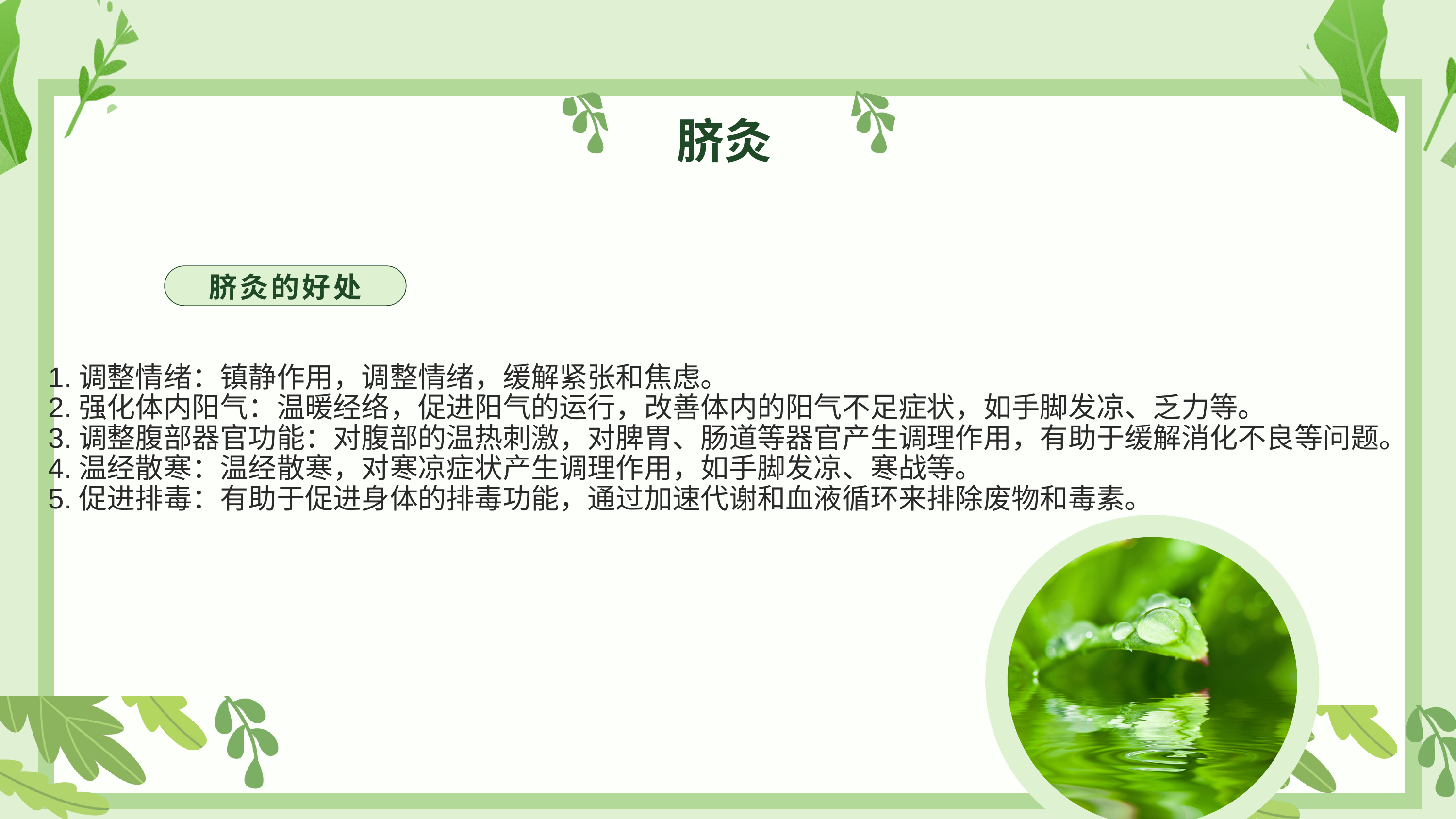

1.调整情绪：镇静作用，调整情绪，缓解紧张和焦虑。
2.强化体内阳气：温暖经络，促进阳气的运行，改善体内的阳气不足症状，如手脚发凉、乏力等。
3.调整腹部器官功能：对腹部的温热刺激，对脾胃、肠道等器官产生调理作用，有助于缓解消化不良等问题。
4.温经散寒：温经散寒，对寒凉症状产生调理作用，如手脚发凉、寒战等。
5.促进排毒：有助于促进身体的排毒功能，通过加速代谢和血液循环来排除废物和毒素。

脐灸

脐灸的好处